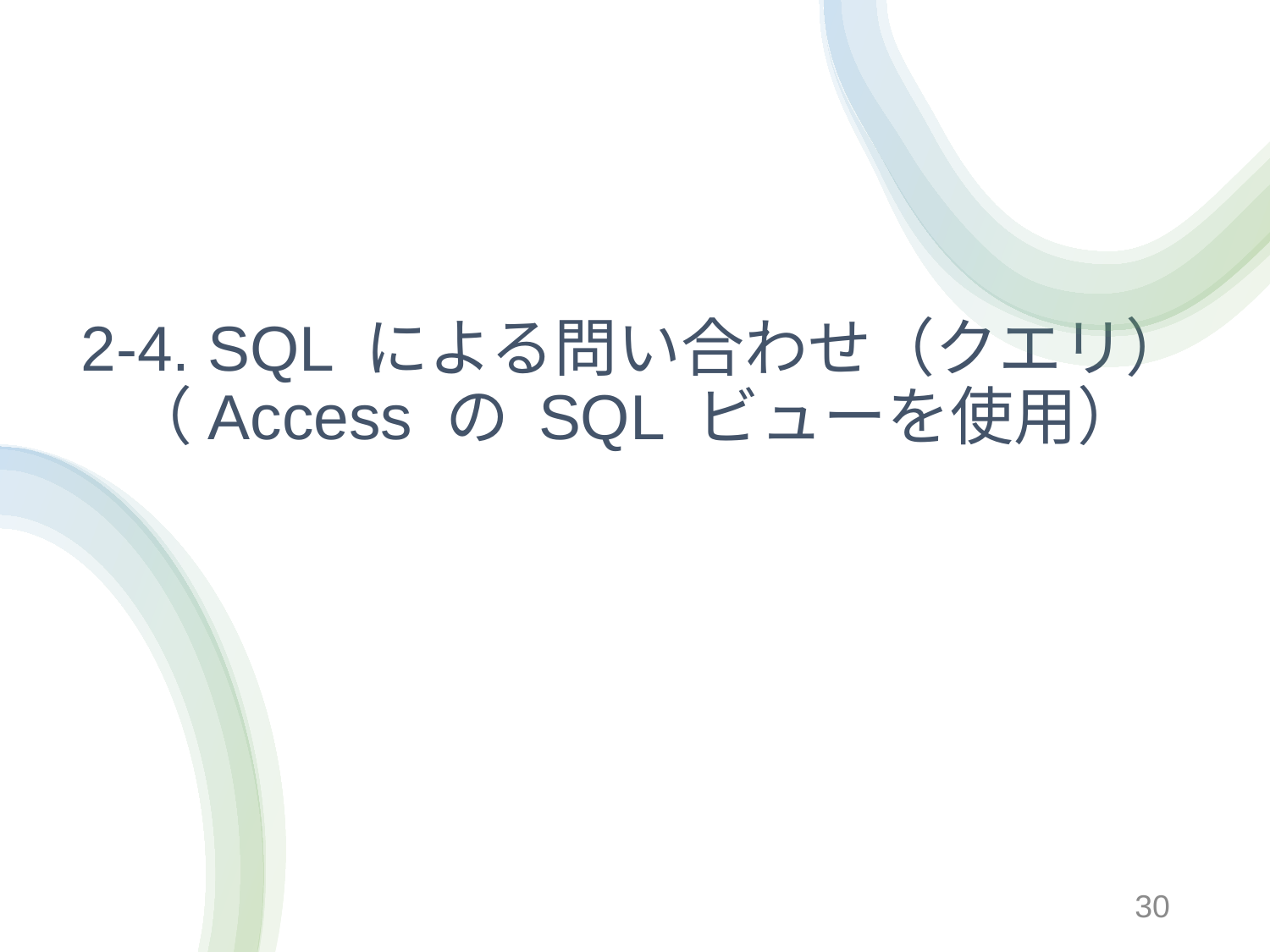

# 2-4. SQL による問い合わせ（クエリ） （Access の SQL ビューを使用）

30